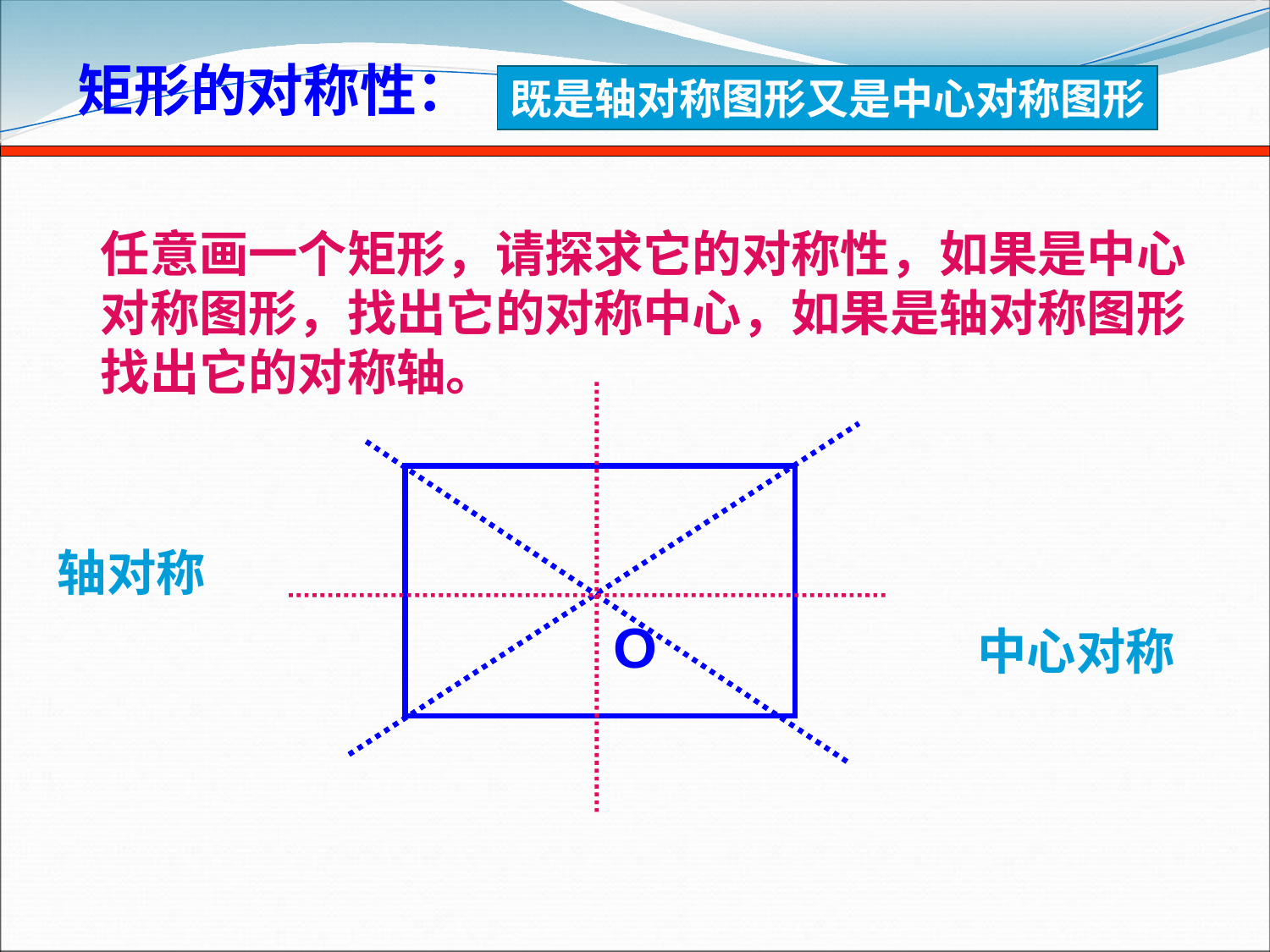

矩形的对称性：
既是轴对称图形又是中心对称图形

任意画一个矩形，请探求它的对称性，如果是中心
对称图形，找出它的对称中心，如果是轴对称图形
找出它的对称轴。

轴对称
O
中心对称